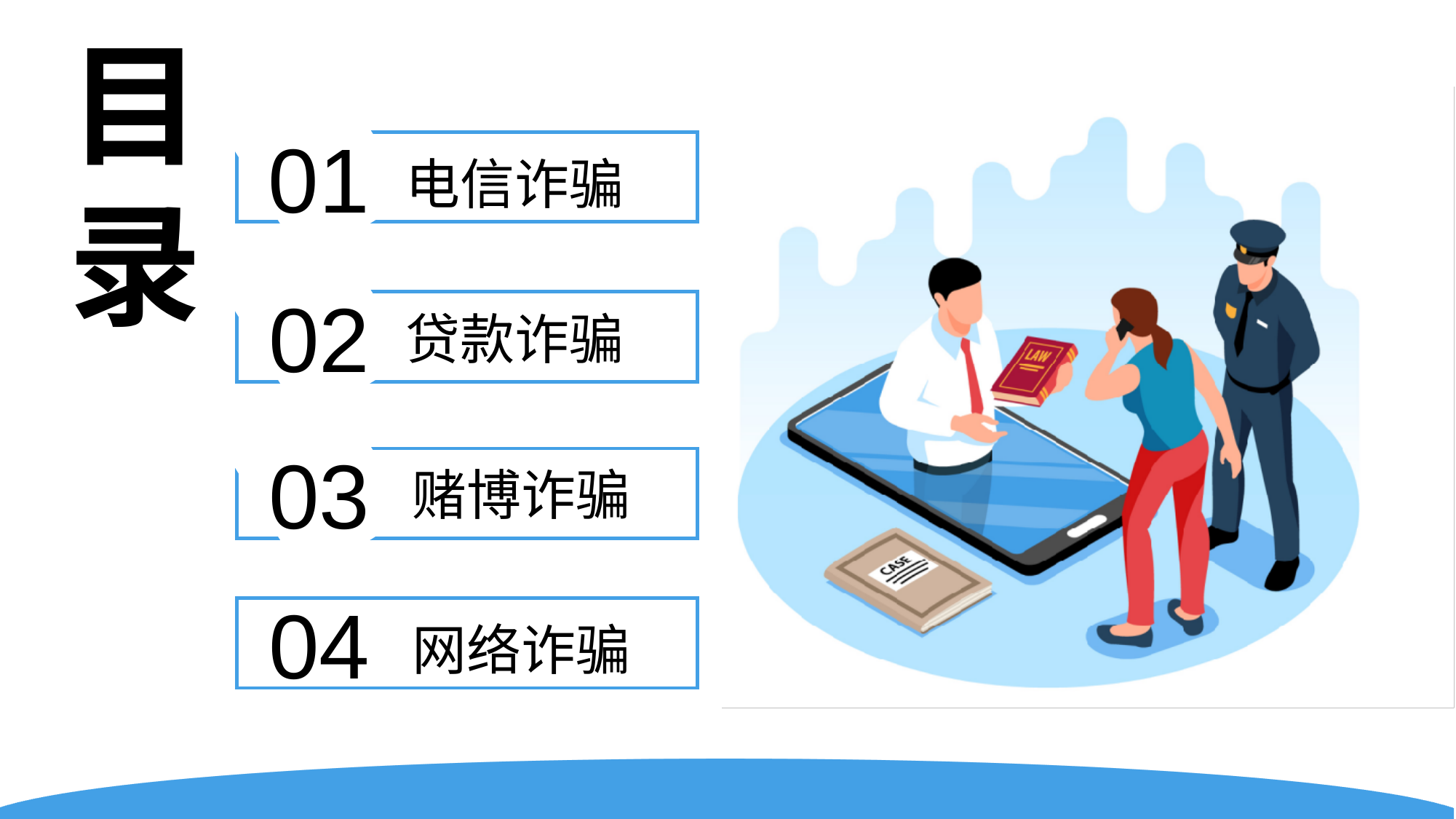

目录

01

电信诈骗

02

贷款诈骗

03

赌博诈骗
04

网络诈骗